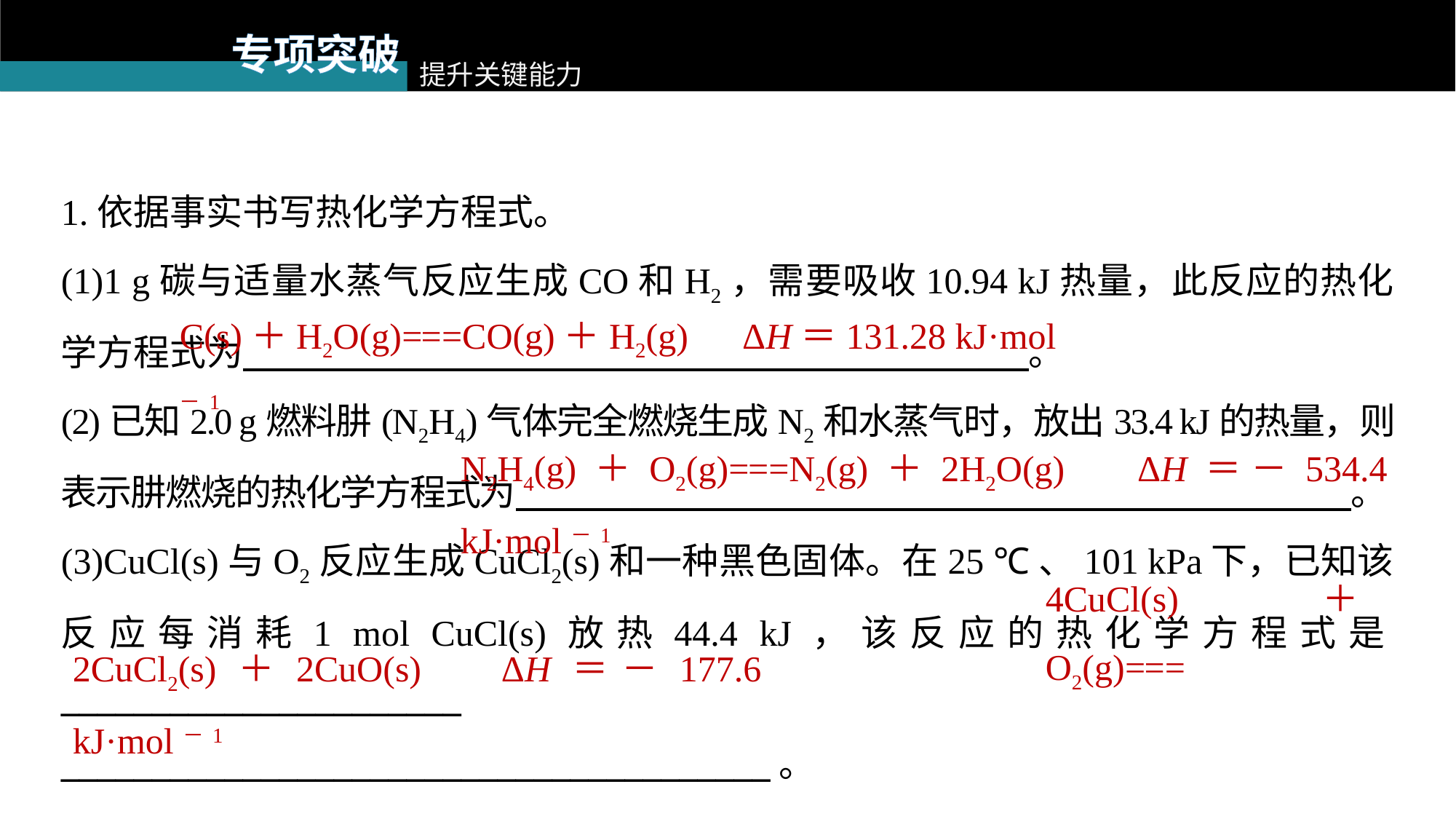

专项突破
提升关键能力

1.依据事实书写热化学方程式。
(1)1 g碳与适量水蒸气反应生成CO和H2，需要吸收10.94 kJ热量，此反应的热化学方程式为                                                                                                。
(2)已知2.0 g燃料肼(N2H4)气体完全燃烧生成N2和水蒸气时，放出33.4 kJ的热量，则表示肼燃烧的热化学方程式为                                                                                                      。
(3)CuCl(s)与O2反应生成CuCl2(s)和一种黑色固体。在25 ℃、101 kPa下，已知该反应每消耗1 mol CuCl(s)放热44.4 kJ，该反应的热化学方程式是______________________
_______________________________________。
C(s)＋H2O(g)===CO(g)＋H2(g)　ΔH＝131.28 kJ·mol－1
N2H4(g)＋O2(g)===N2(g)＋2H2O(g)　ΔH＝－534.4 kJ·mol－1
4CuCl(s)＋O2(g)===
2CuCl2(s)＋2CuO(s)　ΔH＝－177.6 kJ·mol－1